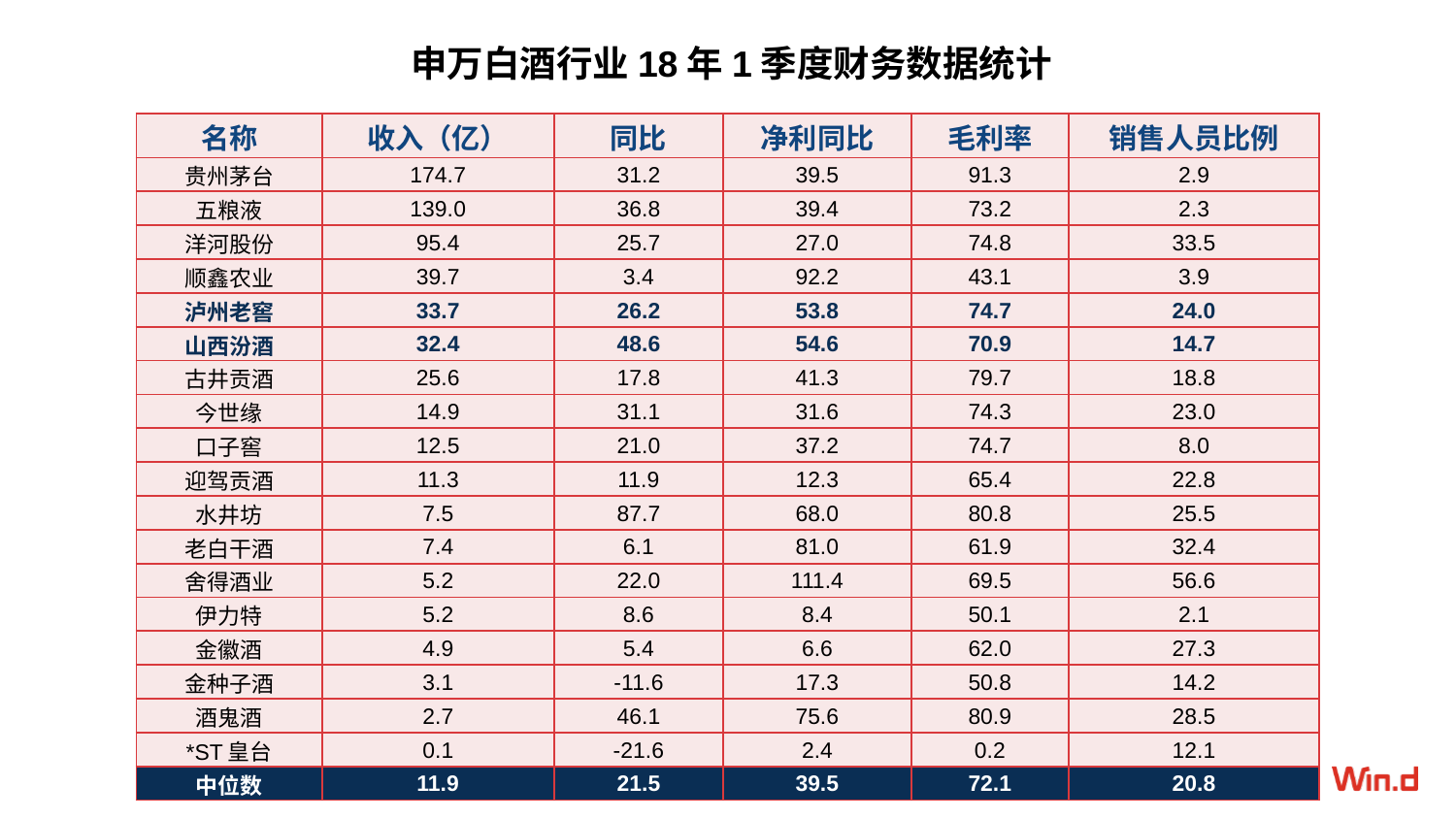

申万白酒行业18年1季度财务数据统计
| 名称 | 收入（亿） | 同比 | 净利同比 | 毛利率 | 销售人员比例 |
| --- | --- | --- | --- | --- | --- |
| 贵州茅台 | 174.7 | 31.2 | 39.5 | 91.3 | 2.9 |
| 五粮液 | 139.0 | 36.8 | 39.4 | 73.2 | 2.3 |
| 洋河股份 | 95.4 | 25.7 | 27.0 | 74.8 | 33.5 |
| 顺鑫农业 | 39.7 | 3.4 | 92.2 | 43.1 | 3.9 |
| 泸州老窖 | 33.7 | 26.2 | 53.8 | 74.7 | 24.0 |
| 山西汾酒 | 32.4 | 48.6 | 54.6 | 70.9 | 14.7 |
| 古井贡酒 | 25.6 | 17.8 | 41.3 | 79.7 | 18.8 |
| 今世缘 | 14.9 | 31.1 | 31.6 | 74.3 | 23.0 |
| 口子窖 | 12.5 | 21.0 | 37.2 | 74.7 | 8.0 |
| 迎驾贡酒 | 11.3 | 11.9 | 12.3 | 65.4 | 22.8 |
| 水井坊 | 7.5 | 87.7 | 68.0 | 80.8 | 25.5 |
| 老白干酒 | 7.4 | 6.1 | 81.0 | 61.9 | 32.4 |
| 舍得酒业 | 5.2 | 22.0 | 111.4 | 69.5 | 56.6 |
| 伊力特 | 5.2 | 8.6 | 8.4 | 50.1 | 2.1 |
| 金徽酒 | 4.9 | 5.4 | 6.6 | 62.0 | 27.3 |
| 金种子酒 | 3.1 | -11.6 | 17.3 | 50.8 | 14.2 |
| 酒鬼酒 | 2.7 | 46.1 | 75.6 | 80.9 | 28.5 |
| \*ST皇台 | 0.1 | -21.6 | 2.4 | 0.2 | 12.1 |
| 中位数 | 11.9 | 21.5 | 39.5 | 72.1 | 20.8 |